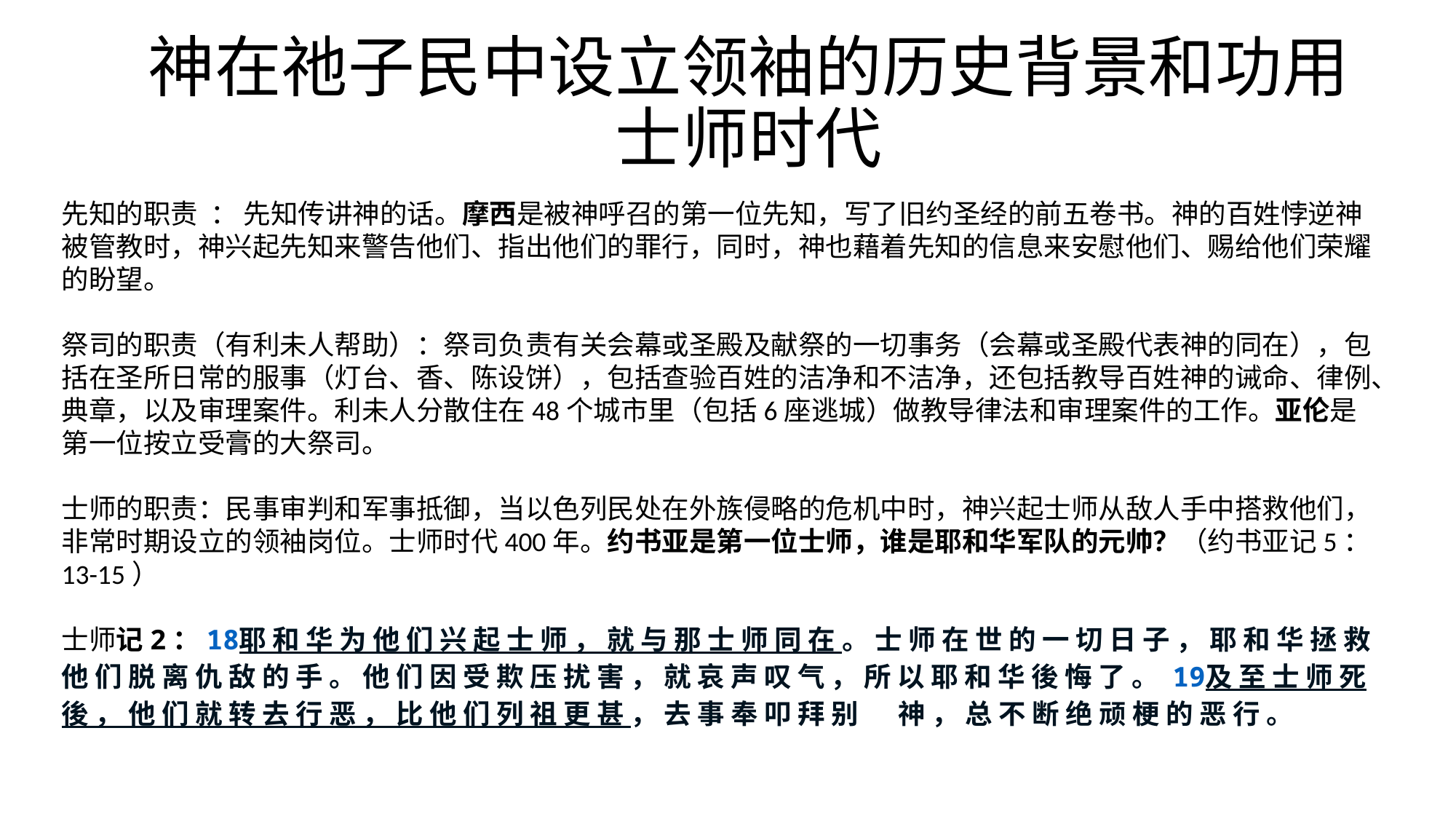

# 神在祂子民中设立领袖的历史背景和功用 士师时代
先知的职责  ： 先知传讲神的话。摩西是被神呼召的第一位先知，写了旧约圣经的前五卷书。神的百姓悖逆神被管教时，神兴起先知来警告他们、指出他们的罪行，同时，神也藉着先知的信息来安慰他们、赐给他们荣耀的盼望。

祭司的职责（有利未人帮助）：祭司负责有关会幕或圣殿及献祭的一切事务（会幕或圣殿代表神的同在），包括在圣所日常的服事（灯台、香、陈设饼），包括查验百姓的洁净和不洁净，还包括教导百姓神的诫命、律例、典章，以及审理案件。利未人分散住在48个城市里（包括6座逃城）做教导律法和审理案件的工作。亚伦是第一位按立受膏的大祭司。

士师的职责：民事审判和军事抵御，当以色列民处在外族侵略的危机中时，神兴起士师从敌人手中搭救他们，非常时期设立的领袖岗位。士师时代400年。约书亚是第一位士师，谁是耶和华军队的元帅？（约书亚记5：13-15）

士师记2：18耶 和 华 为 他 们 兴 起 士 师 ， 就 与 那 士 师 同 在 。 士 师 在 世 的 一 切 日 子 ， 耶 和 华 拯 救 他 们 脱 离 仇 敌 的 手 。 他 们 因 受 欺 压 扰 害 ， 就 哀 声 叹 气 ， 所 以 耶 和 华 後 悔 了 。 19及 至 士 师 死 後 ， 他 们 就 转 去 行 恶 ， 比 他 们 列 祖 更 甚 ， 去 事 奉 叩 拜 别 　 神 ， 总 不 断 绝 顽 梗 的 恶 行 。